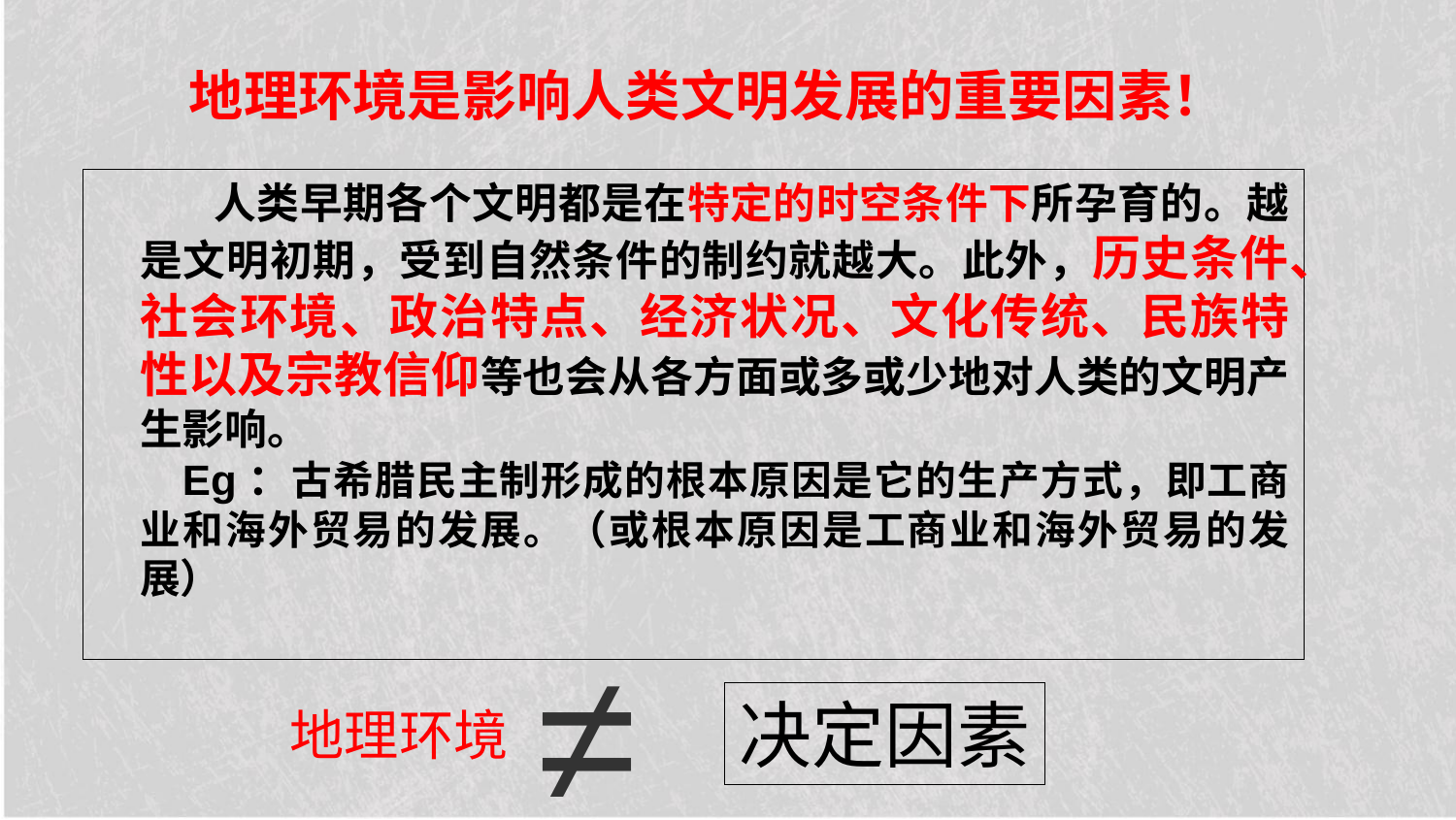

地理环境是影响人类文明发展的重要因素！
  人类早期各个文明都是在特定的时空条件下所孕育的。越是文明初期，受到自然条件的制约就越大。此外，历史条件、社会环境、政治特点、经济状况、文化传统、民族特性以及宗教信仰等也会从各方面或多或少地对人类的文明产生影响。
Eg：古希腊民主制形成的根本原因是它的生产方式，即工商业和海外贸易的发展。（或根本原因是工商业和海外贸易的发展）

≠
决定因素
地理环境